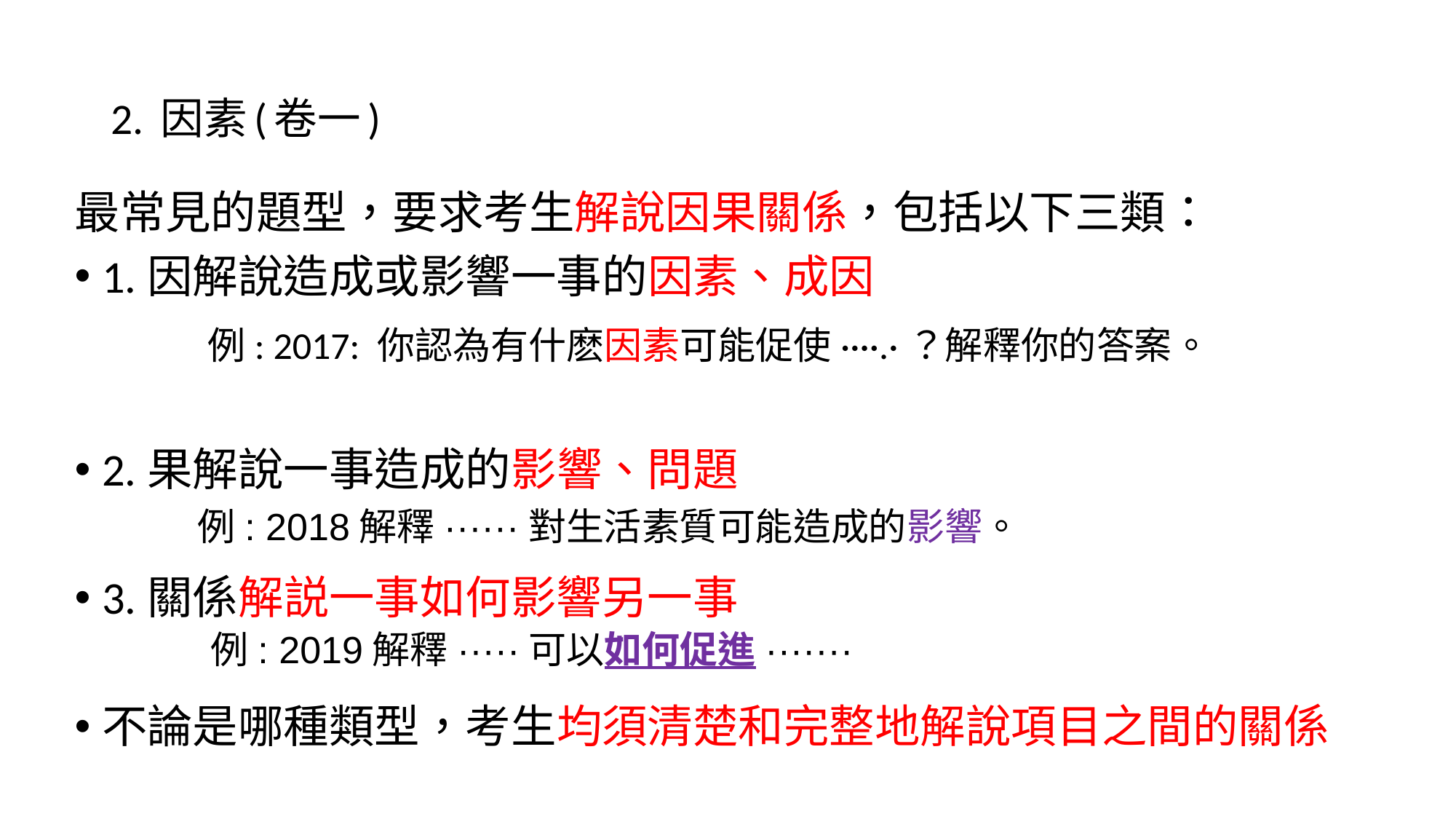

# 2. 因素(卷一)
最常見的題型，要求考生解說因果關係，包括以下三類：
1.因解說造成或影響一事的因素、成因

2.果解說一事造成的影響、問題

3.關係解説一事如何影響另一事

不論是哪種類型，考生均須清楚和完整地解說項目之間的關係
例: 2017: 你認為有什麽因素可能促使····.·？解釋你的答案。
例: 2018解釋······對生活素質可能造成的影響。
例: 2019解釋·····可以如何促進·······